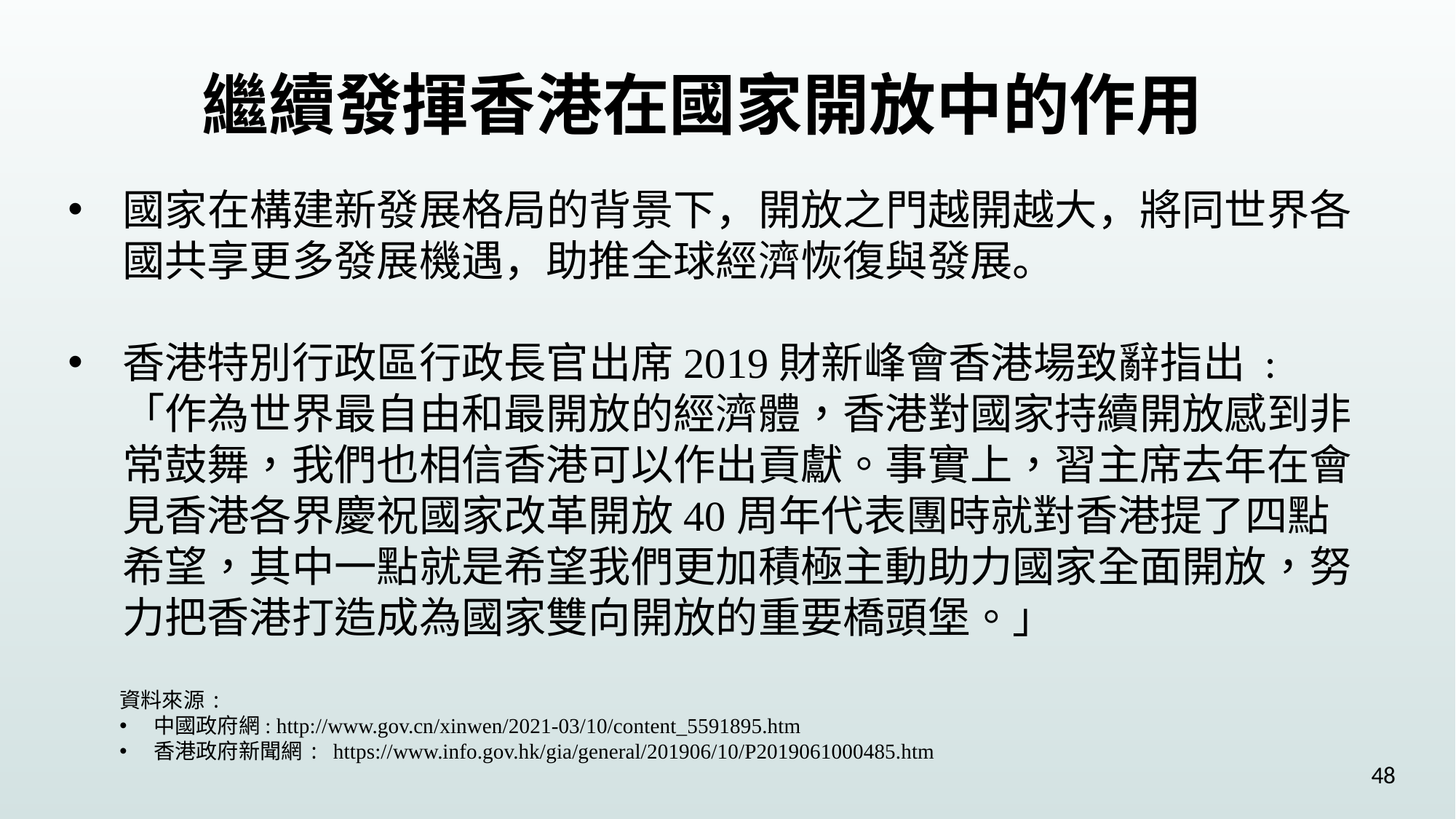

繼續發揮香港在國家開放中的作用
國家在構建新發展格局的背景下，開放之門越開越大，將同世界各國共享更多發展機遇，助推全球經濟恢復與發展。

香港特別行政區行政長官出席2019財新峰會香港場致辭指出 : 「作為世界最自由和最開放的經濟體，香港對國家持續開放感到非常鼓舞，我們也相信香港可以作出貢獻。事實上，習主席去年在會見香港各界慶祝國家改革開放40周年代表團時就對香港提了四點希望，其中一點就是希望我們更加積極主動助力國家全面開放，努力把香港打造成為國家雙向開放的重要橋頭堡。」
資料來源:
中國政府網: http://www.gov.cn/xinwen/2021-03/10/content_5591895.htm
香港政府新聞網: https://www.info.gov.hk/gia/general/201906/10/P2019061000485.htm
48